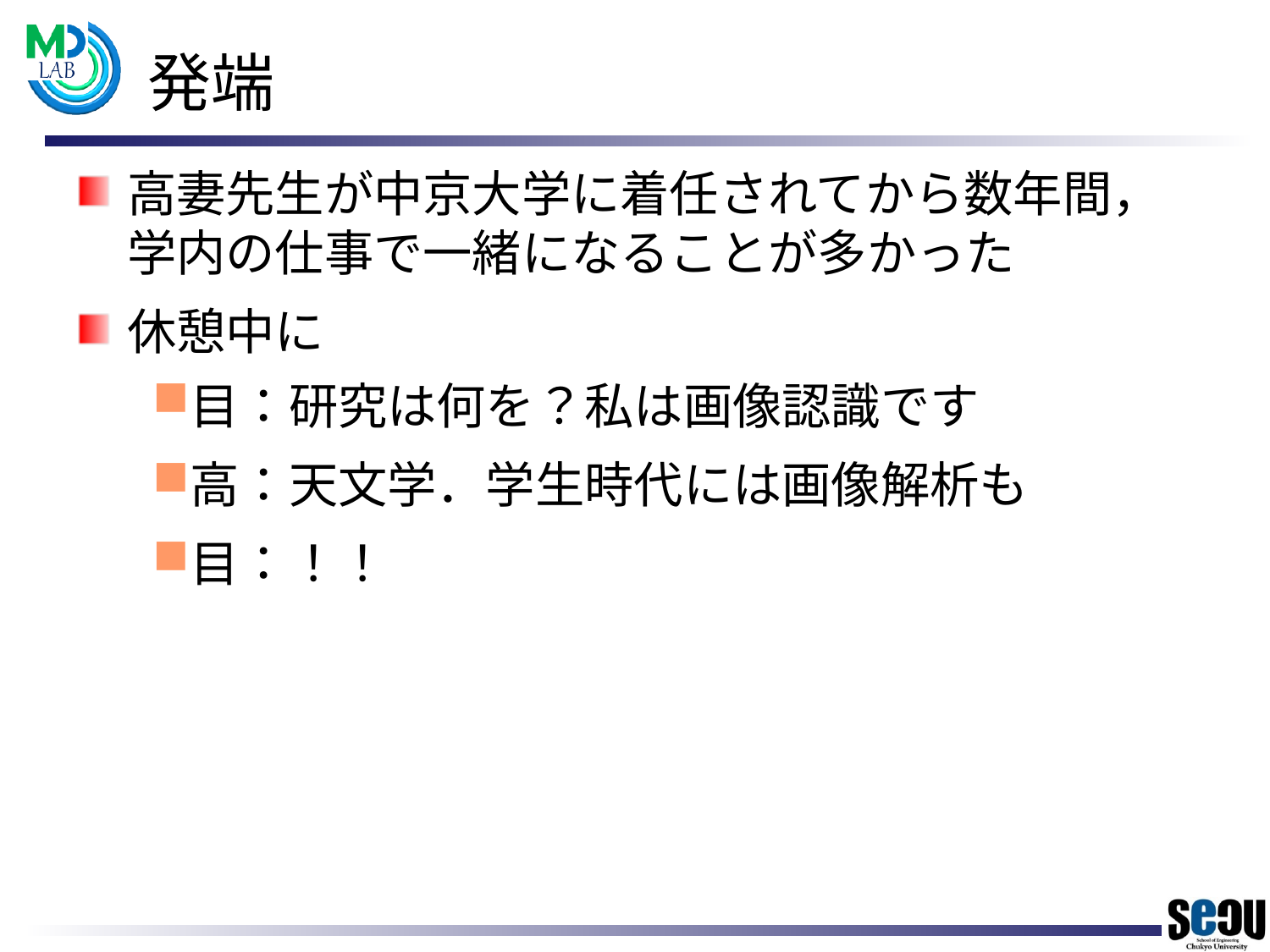

# 発端
高妻先生が中京大学に着任されてから数年間，学内の仕事で一緒になることが多かった
休憩中に
目：研究は何を？私は画像認識です
高：天文学．学生時代には画像解析も
目：！！